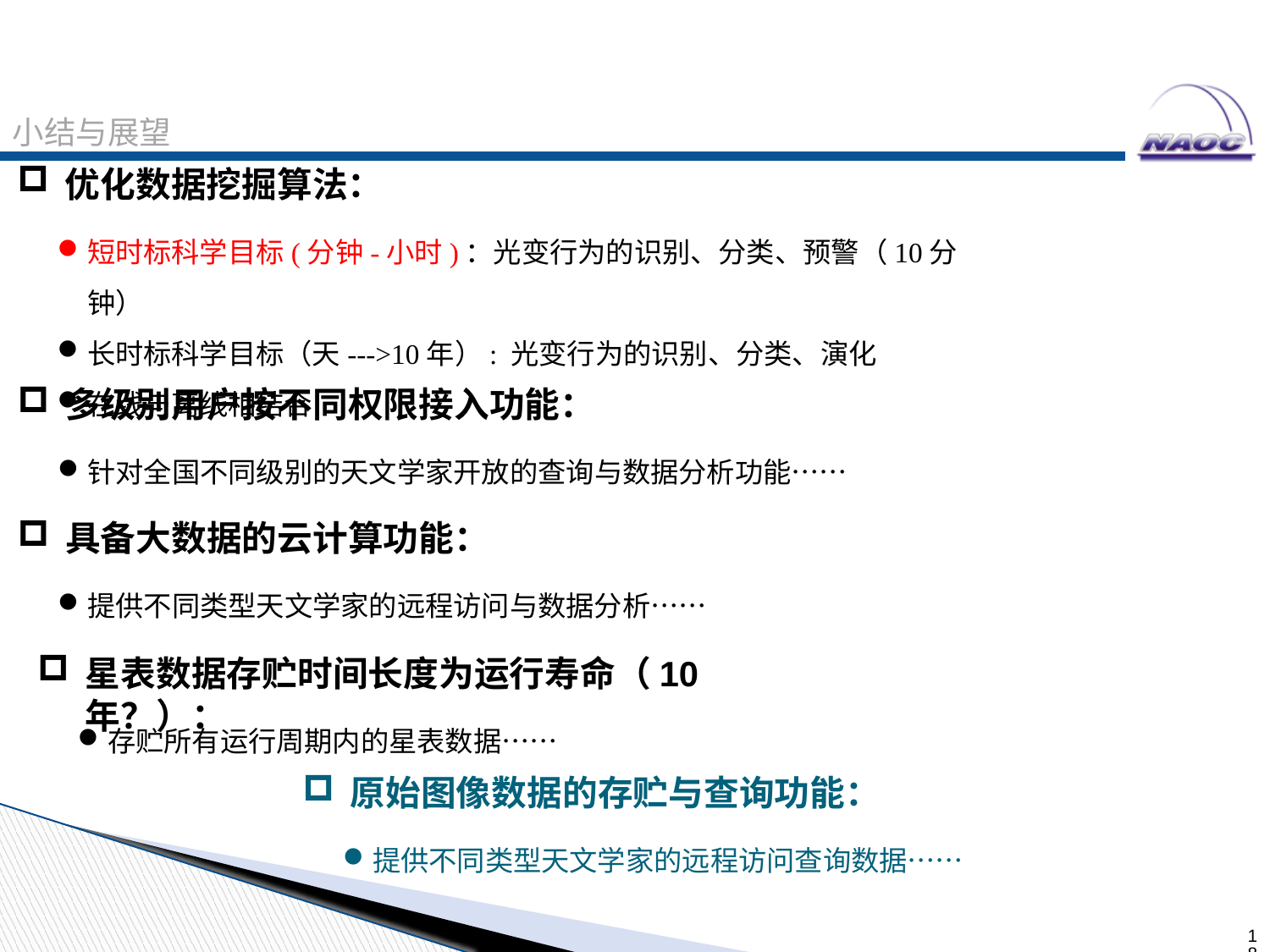

小结与展望
优化数据挖掘算法：
短时标科学目标(分钟-小时)：光变行为的识别、分类、预警（10分钟）
长时标科学目标（天--->10年）: 光变行为的识别、分类、演化
在线与离线相结合
多级别用户按不同权限接入功能：
针对全国不同级别的天文学家开放的查询与数据分析功能……
具备大数据的云计算功能：
提供不同类型天文学家的远程访问与数据分析……
星表数据存贮时间长度为运行寿命（10年？）：
存贮所有运行周期内的星表数据……
原始图像数据的存贮与查询功能：
提供不同类型天文学家的远程访问查询数据……

 18